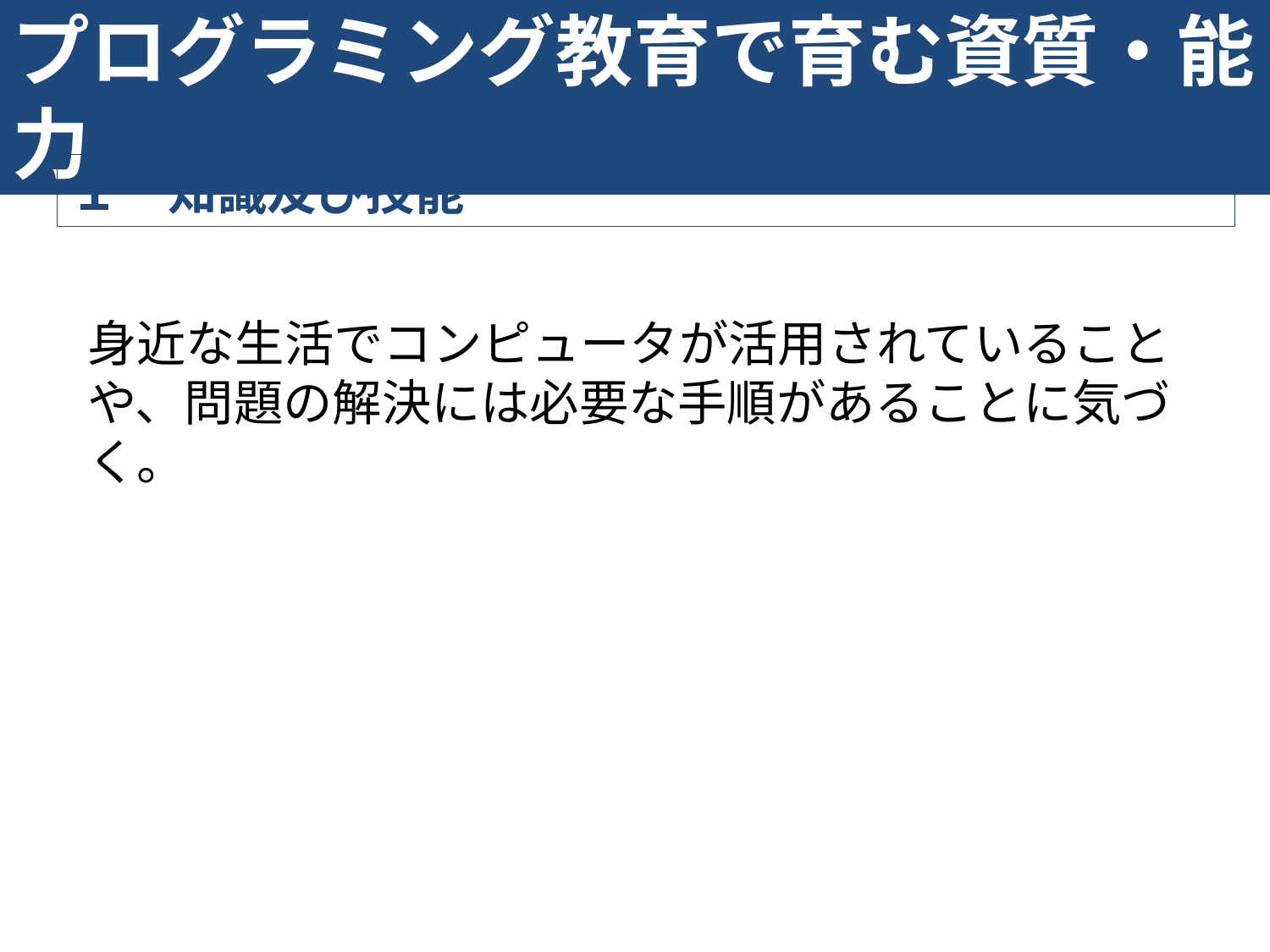

プログラミング教育で育む資質・能力
１　知識及び技能
身近な生活でコンピュータが活用されていることや、問題の解決には必要な手順があることに気づく。